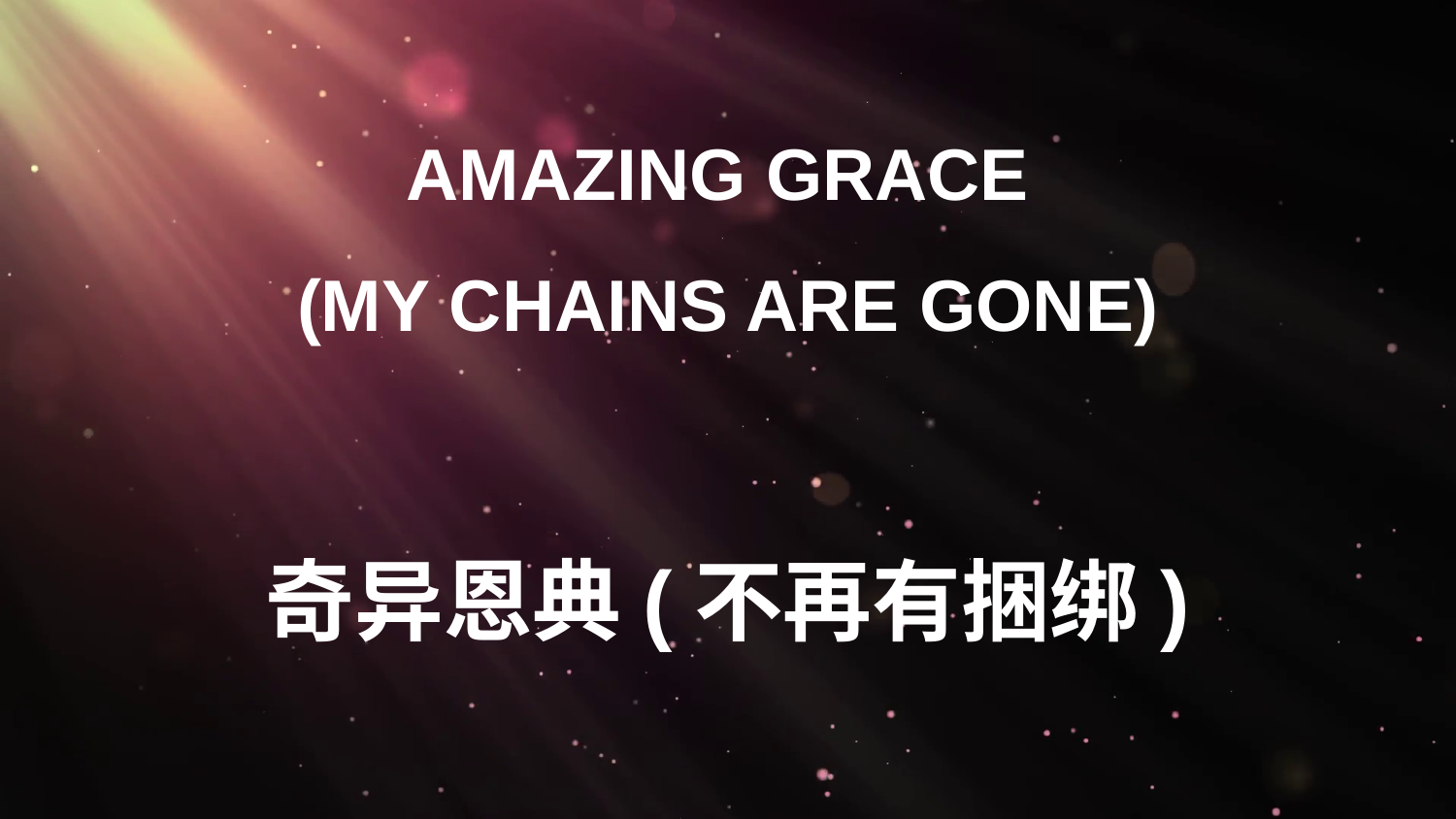

# Amazing grace (My chains are gone) 奇异恩典(不再有捆绑)